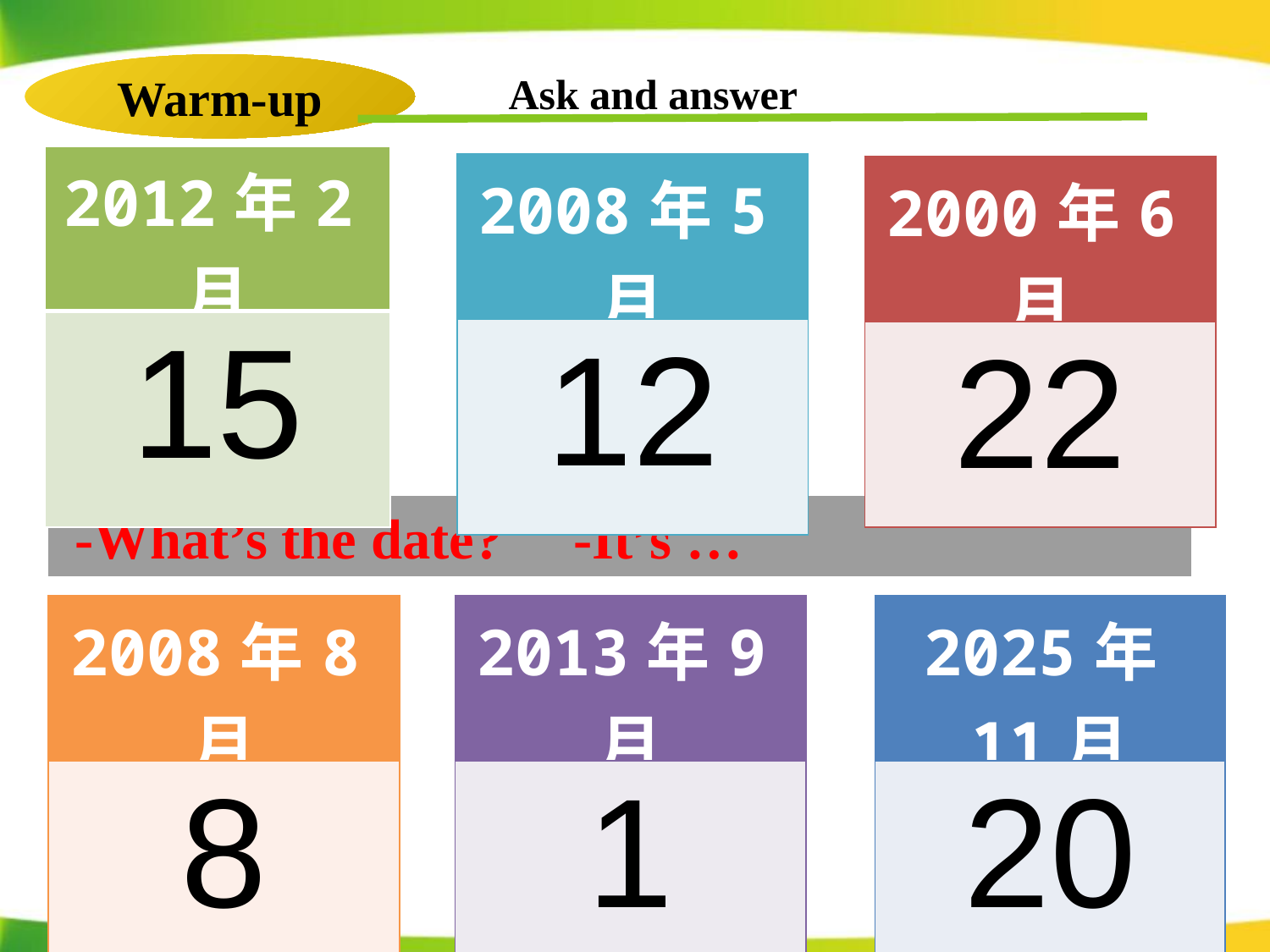

Ask and answer
Warm-up
| 2012年2月 |
| --- |
| 15 |
| 2008年5月 |
| --- |
| 12 |
| 2000年6月 |
| --- |
| 22 |
 -What’s the date?     -It’s …
| 2008年8月 |
| --- |
| 8 |
| 2013年9月 |
| --- |
| 1 |
| 2025年11月 |
| --- |
| 20 |